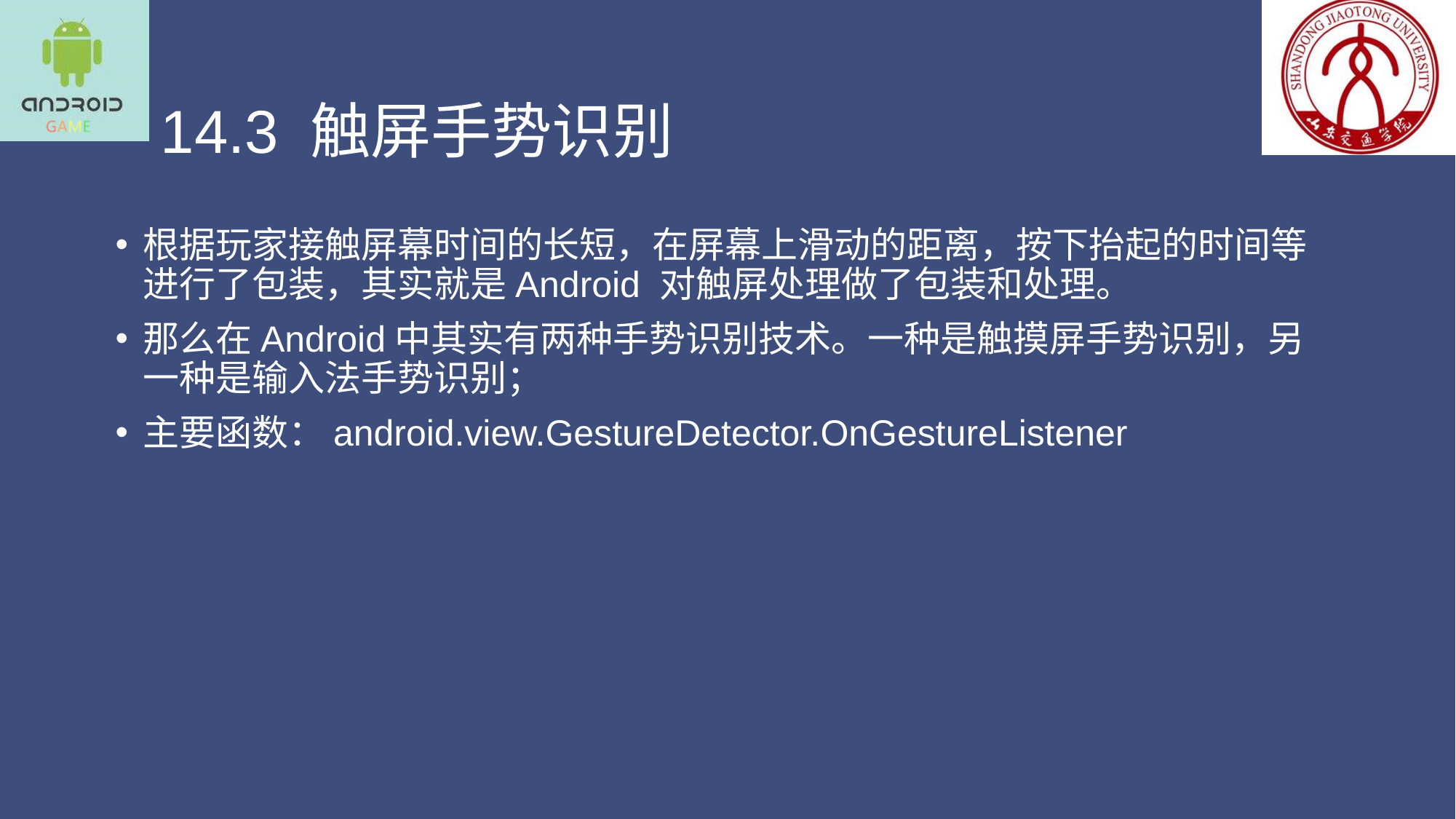

# 14.3 触屏手势识别
根据玩家接触屏幕时间的长短，在屏幕上滑动的距离，按下抬起的时间等进行了包装，其实就是Android 对触屏处理做了包装和处理。
那么在Android中其实有两种手势识别技术。一种是触摸屏手势识别，另一种是输入法手势识别；
主要函数：android.view.GestureDetector.OnGestureListener